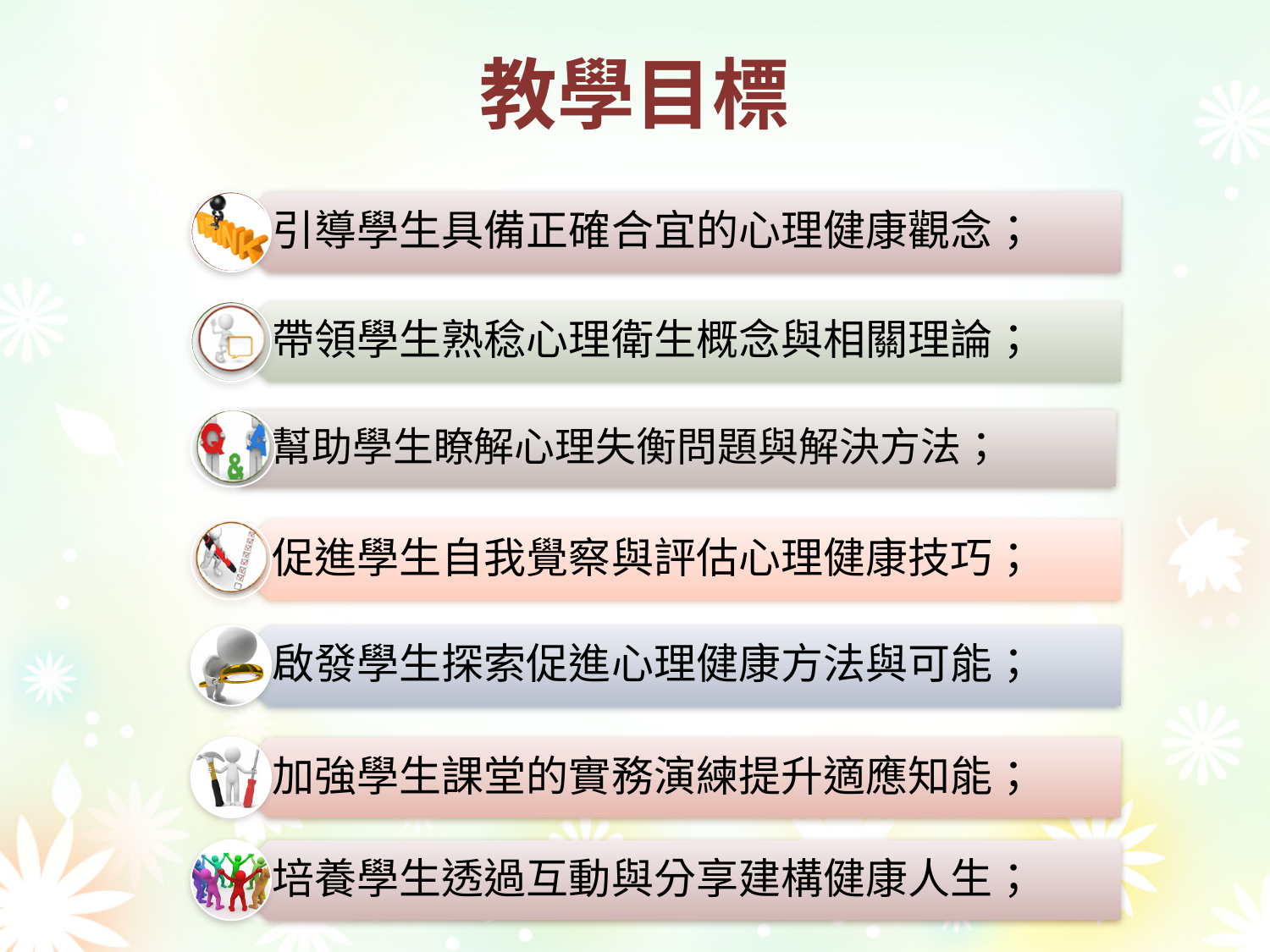

# 教學目標
引導學生具備正確合宜的心理健康觀念；
帶領學生熟稔心理衛生概念與相關理論；
幫助學生瞭解心理失衡問題與解決方法；
促進學生自我覺察與評估心理健康技巧；
啟發學生探索促進心理健康方法與可能；
加強學生課堂的實務演練提升適應知能；
培養學生透過互動與分享建構健康人生；